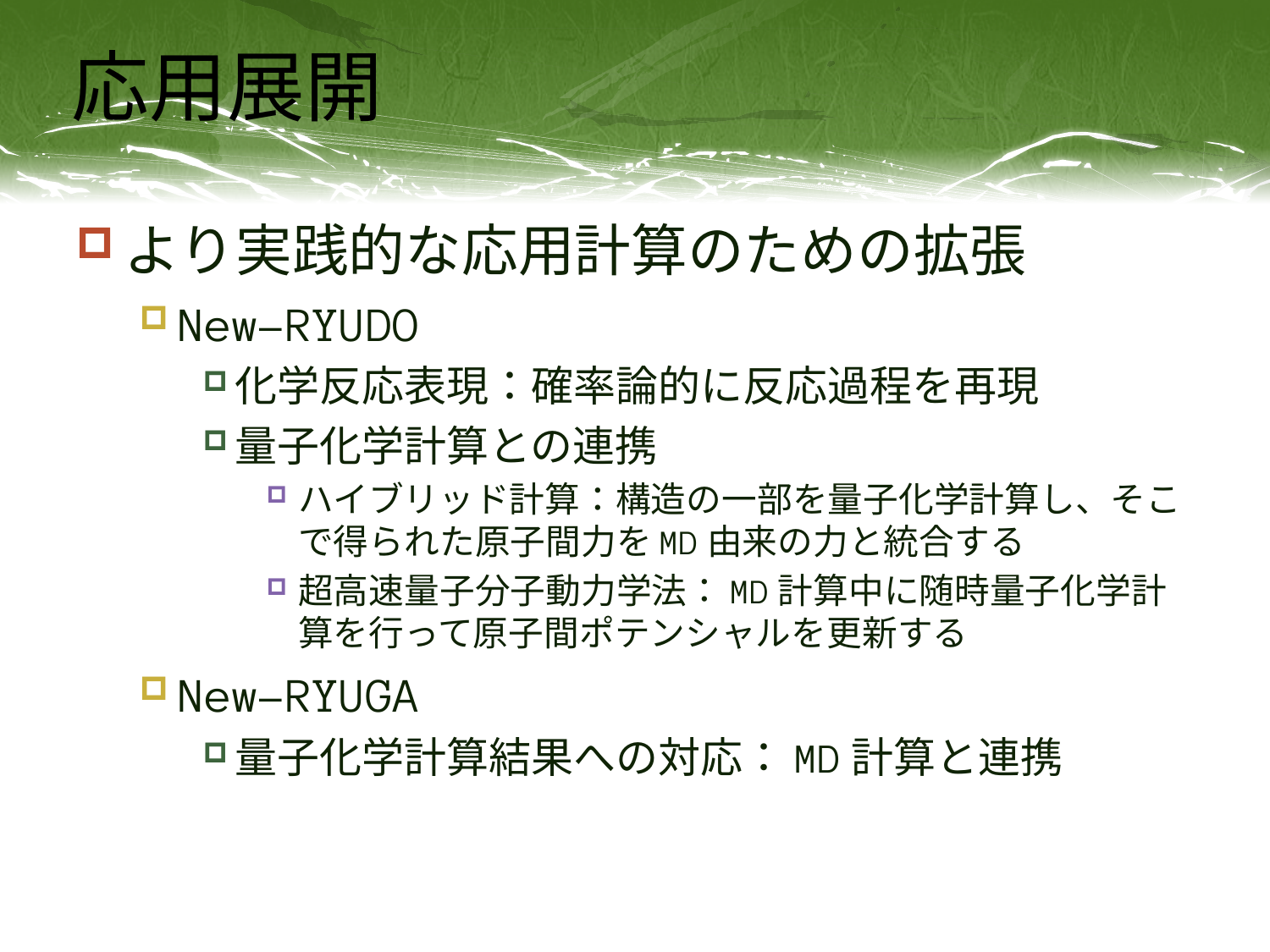

# 応用展開
より実践的な応用計算のための拡張
New-RYUDO
化学反応表現：確率論的に反応過程を再現
量子化学計算との連携
ハイブリッド計算：構造の一部を量子化学計算し、そこで得られた原子間力をMD由来の力と統合する
超高速量子分子動力学法：MD計算中に随時量子化学計算を行って原子間ポテンシャルを更新する
New-RYUGA
量子化学計算結果への対応：MD計算と連携